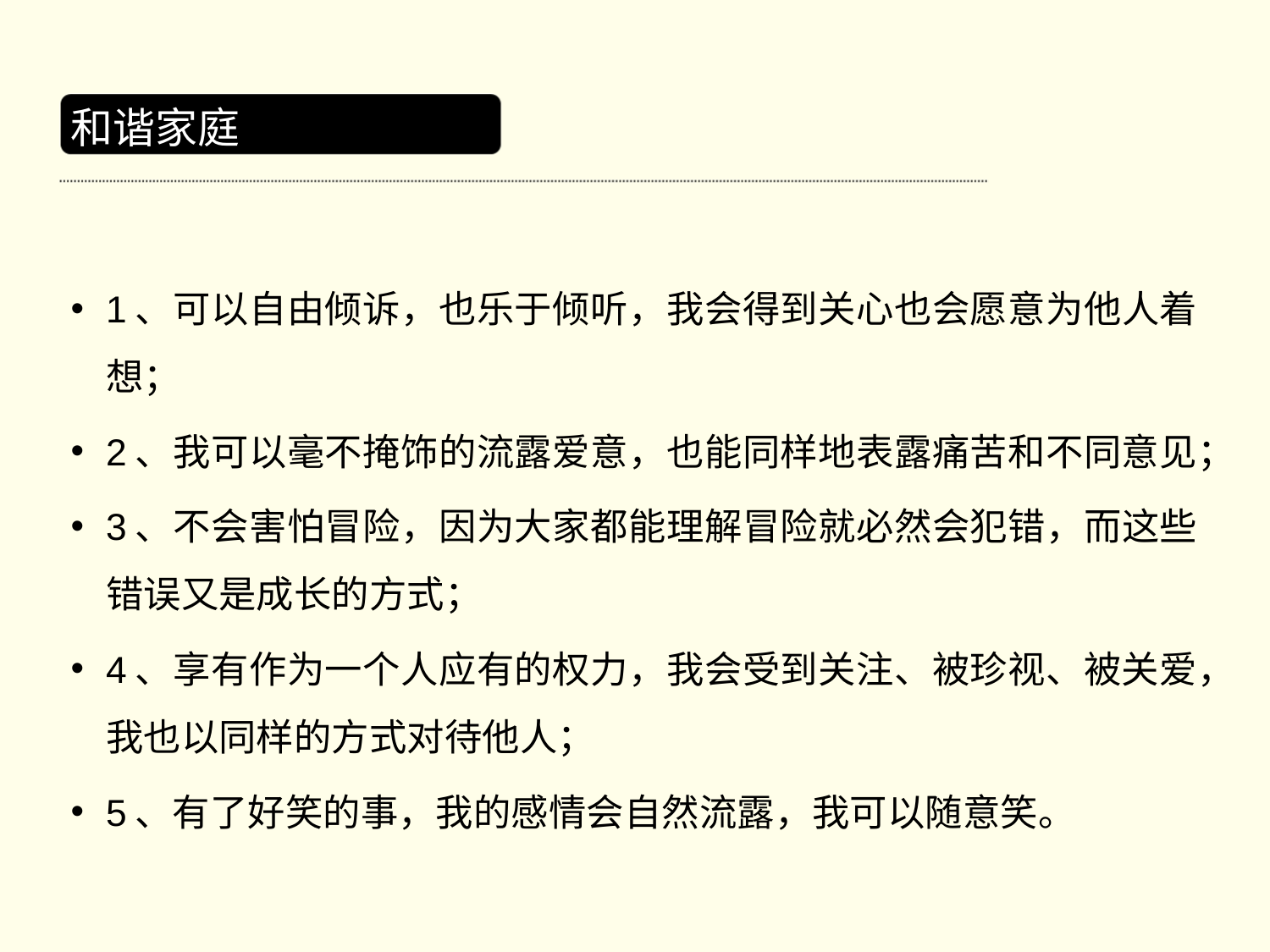

# 和谐家庭

1、可以自由倾诉，也乐于倾听，我会得到关心也会愿意为他人着想；
2、我可以毫不掩饰的流露爱意，也能同样地表露痛苦和不同意见；
3、不会害怕冒险，因为大家都能理解冒险就必然会犯错，而这些错误又是成长的方式；
4、享有作为一个人应有的权力，我会受到关注、被珍视、被关爱，我也以同样的方式对待他人；
5、有了好笑的事，我的感情会自然流露，我可以随意笑。